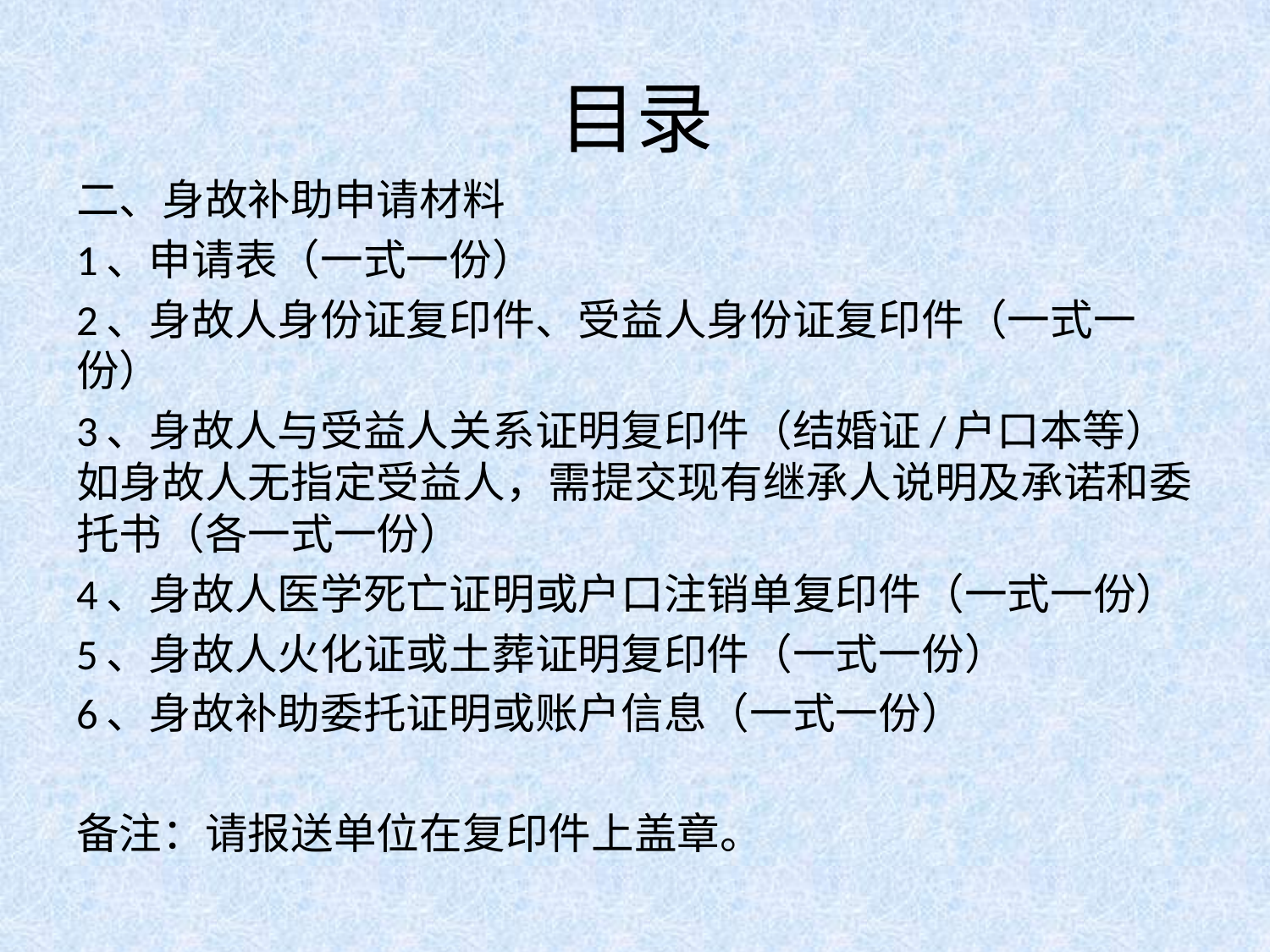

# 目录
二、身故补助申请材料
1、申请表（一式一份）
2、身故人身份证复印件、受益人身份证复印件（一式一份）
3、身故人与受益人关系证明复印件（结婚证/户口本等）如身故人无指定受益人，需提交现有继承人说明及承诺和委托书（各一式一份）
4、身故人医学死亡证明或户口注销单复印件（一式一份）
5、身故人火化证或土葬证明复印件（一式一份）
6、身故补助委托证明或账户信息（一式一份）

备注：请报送单位在复印件上盖章。